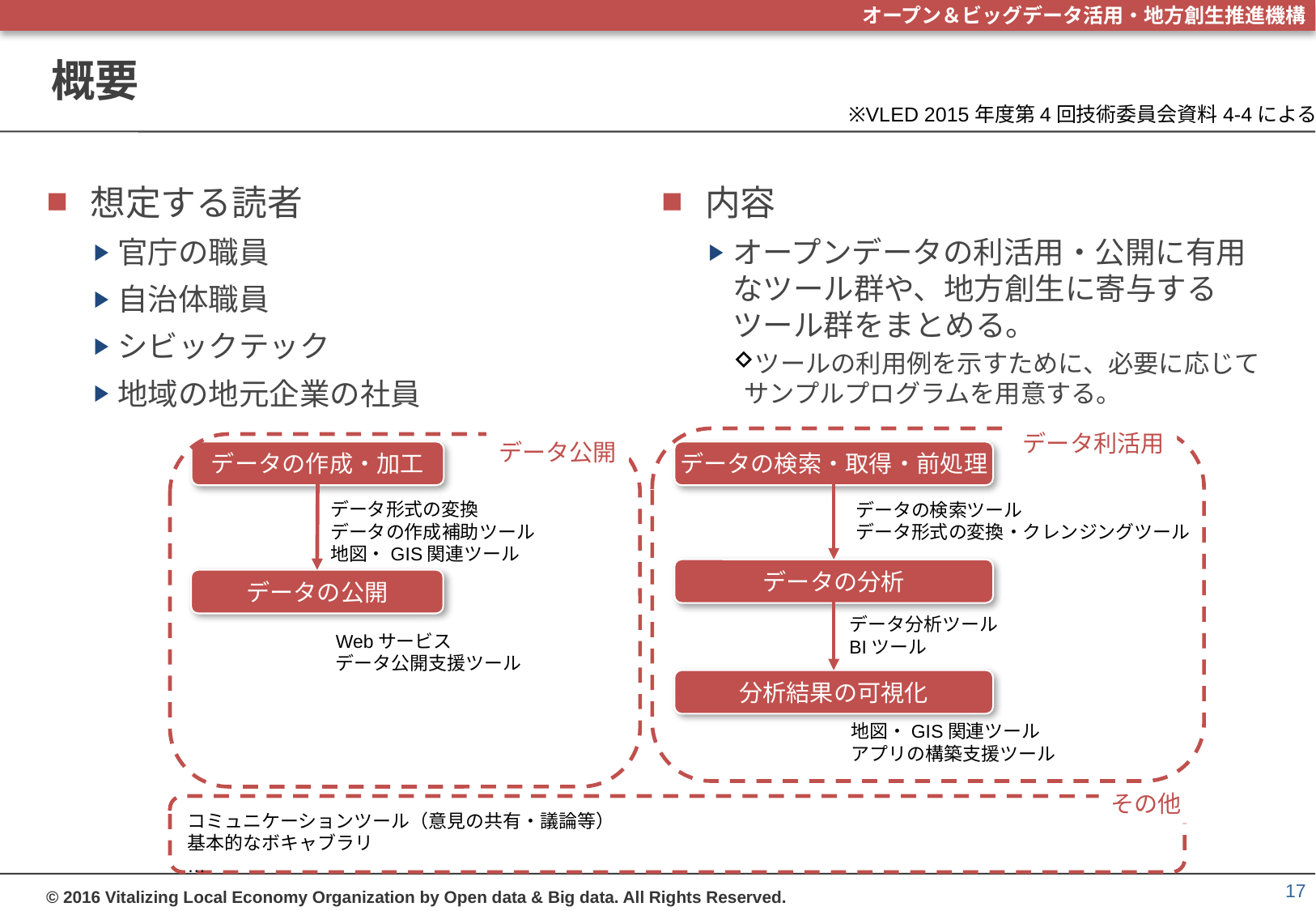

# 概要
※VLED 2015年度第4回技術委員会資料4-4による
想定する読者
官庁の職員
自治体職員
シビックテック
地域の地元企業の社員
内容
オープンデータの利活用・公開に有用なツール群や、地方創生に寄与するツール群をまとめる。
ツールの利用例を示すために、必要に応じてサンプルプログラムを用意する。

データ利活用

データ公開

データの作成・加工
データの検索・取得・前処理
データ形式の変換
データの作成補助ツール
地図・GIS関連ツール
データの検索ツール
データ形式の変換・クレンジングツール
データの分析
データの公開
データ分析ツール
BIツール
Webサービス
データ公開支援ツール
分析結果の可視化
地図・GIS関連ツール
アプリの構築支援ツール
その他

コミュニケーションツール（意見の共有・議論等）
基本的なボキャブラリ
…
17